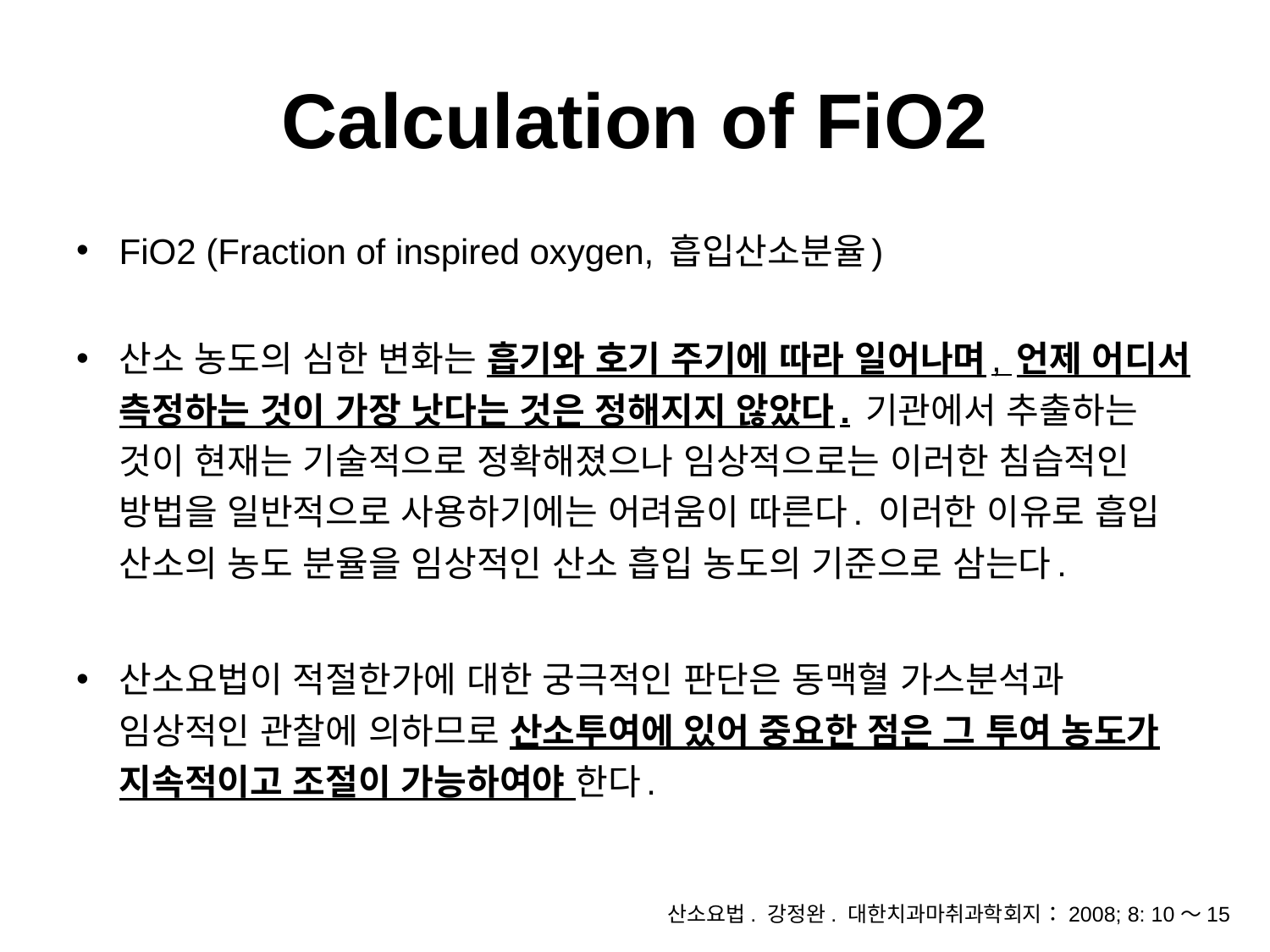

# Calculation of FiO2
FiO2 (Fraction of inspired oxygen, 흡입산소분율)

산소 농도의 심한 변화는 흡기와 호기 주기에 따라 일어나며, 언제 어디서 측정하는 것이 가장 낫다는 것은 정해지지 않았다. 기관에서 추출하는 것이 현재는 기술적으로 정확해졌으나 임상적으로는 이러한 침습적인 방법을 일반적으로 사용하기에는 어려움이 따른다. 이러한 이유로 흡입 산소의 농도 분율을 임상적인 산소 흡입 농도의 기준으로 삼는다.

산소요법이 적절한가에 대한 궁극적인 판단은 동맥혈 가스분석과 임상적인 관찰에 의하므로 산소투여에 있어 중요한 점은 그 투여 농도가 지속적이고 조절이 가능하여야 한다.
산소요법. 강정완. 대한치과마취과학회지：2008; 8: 10～15